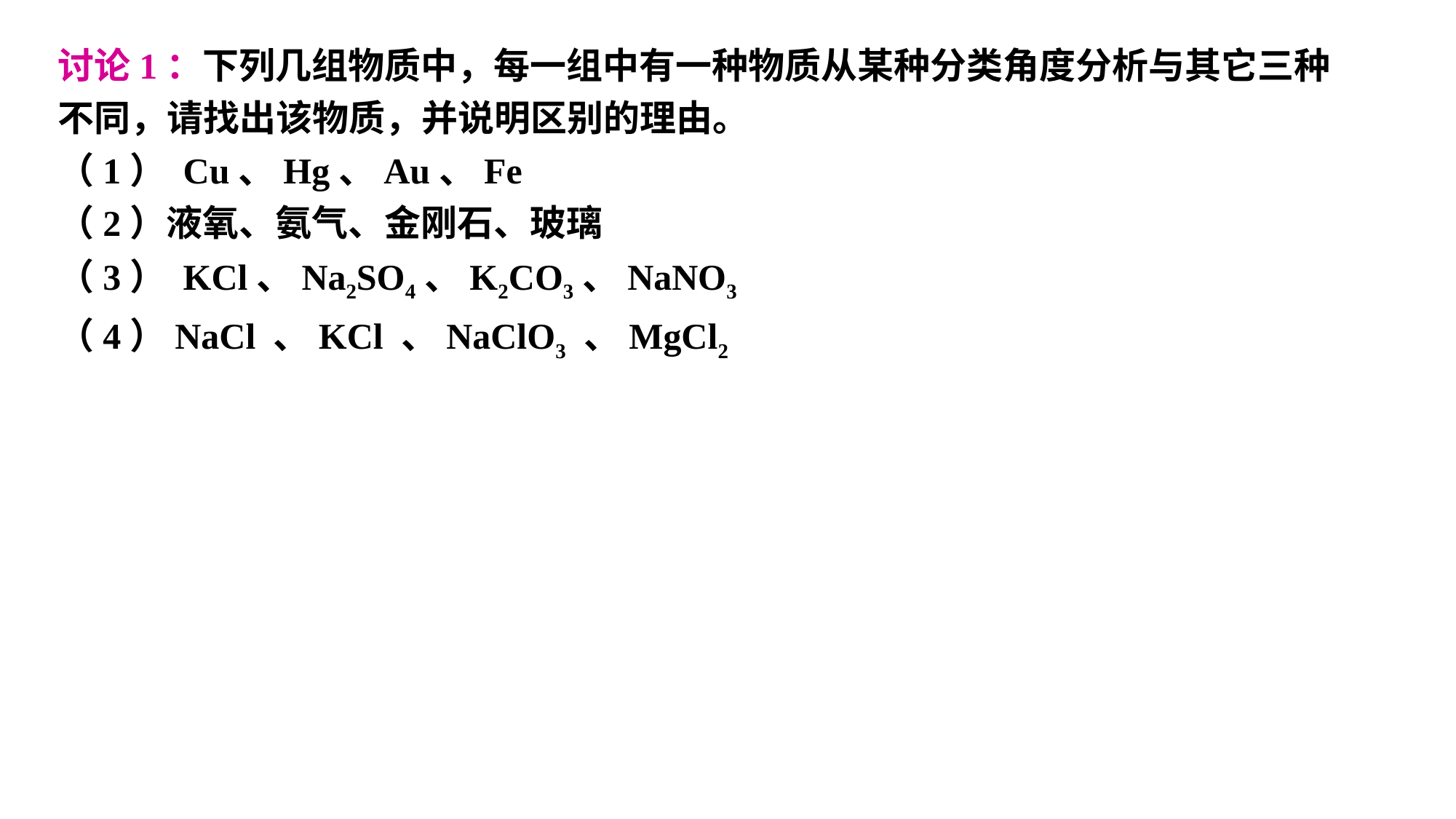

讨论1：下列几组物质中，每一组中有一种物质从某种分类角度分析与其它三种不同，请找出该物质，并说明区别的理由。
（1） Cu、Hg、Au、Fe
（2）液氧、氨气、金刚石、玻璃
（3） KCl、Na2SO4、K2CO3、NaNO3
（4）NaCl 、KCl 、NaClO3 、MgCl2